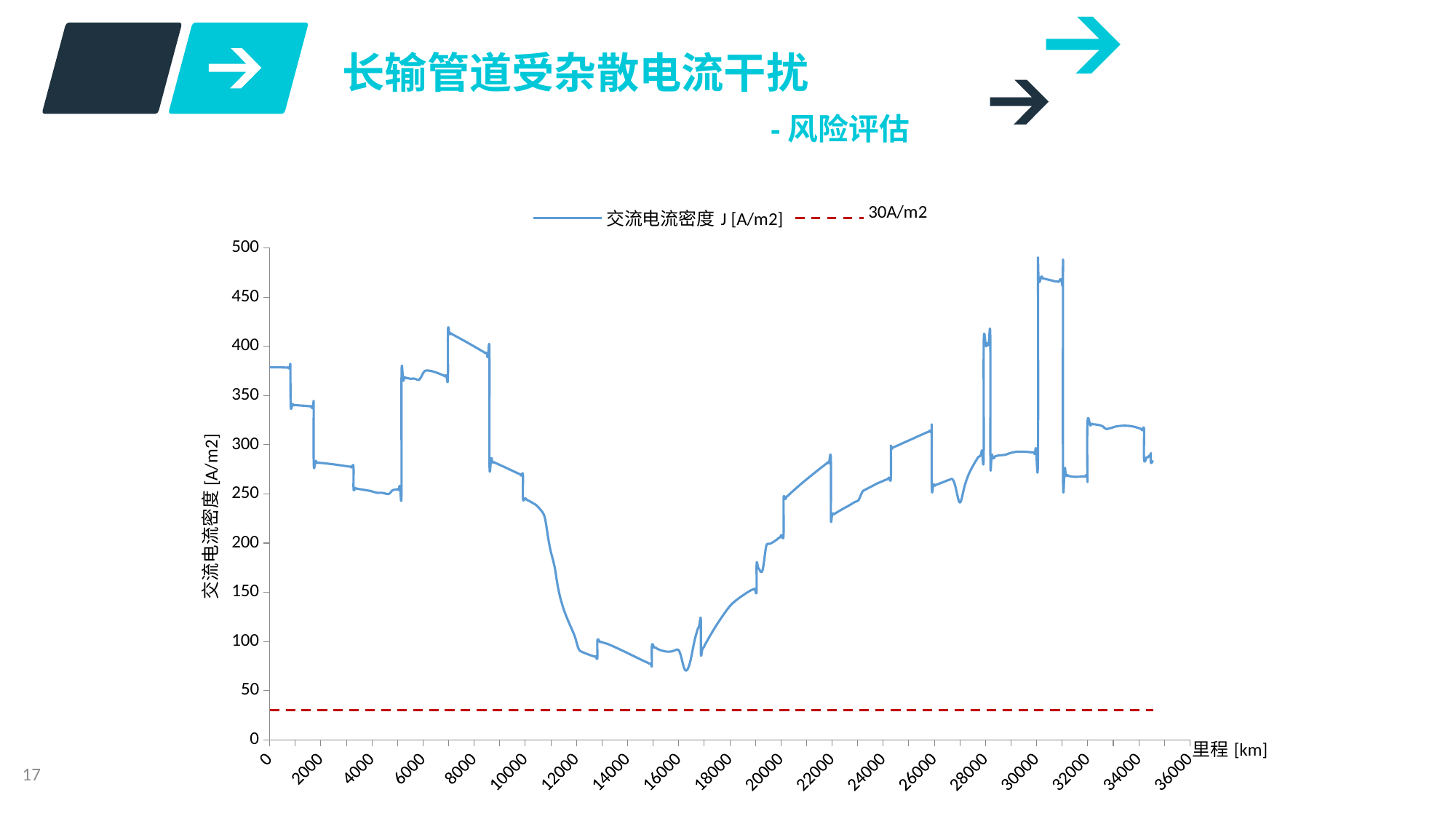

长输管道受杂散电流干扰
                                        -风险评估

### Chart

| Category | 交流电流密度J [A/m2] | 30A/m2 |
|---|---|---|
17